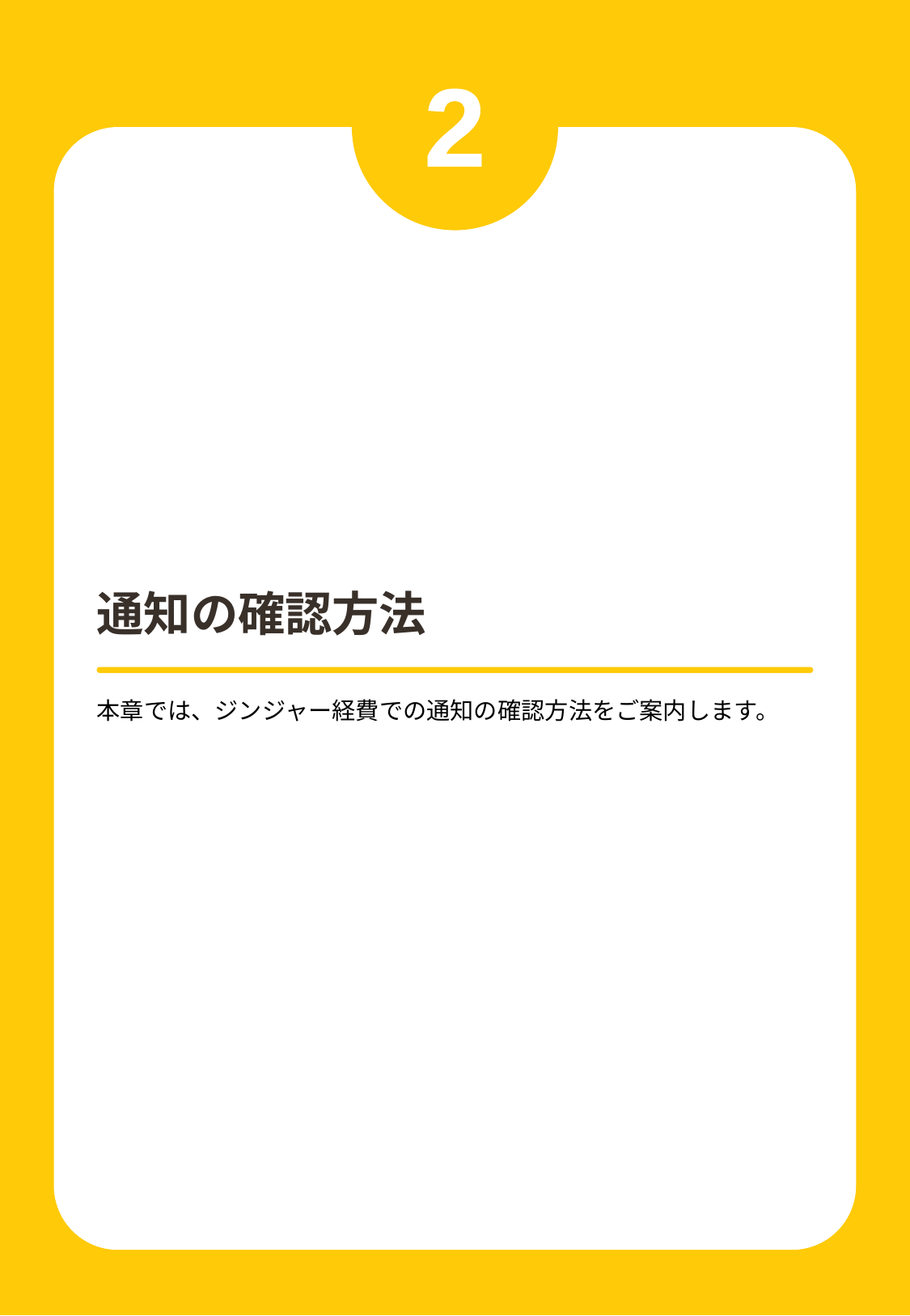

2

通知の確認方法

本章では、ジンジャー経費での通知の確認方法をご案内します。